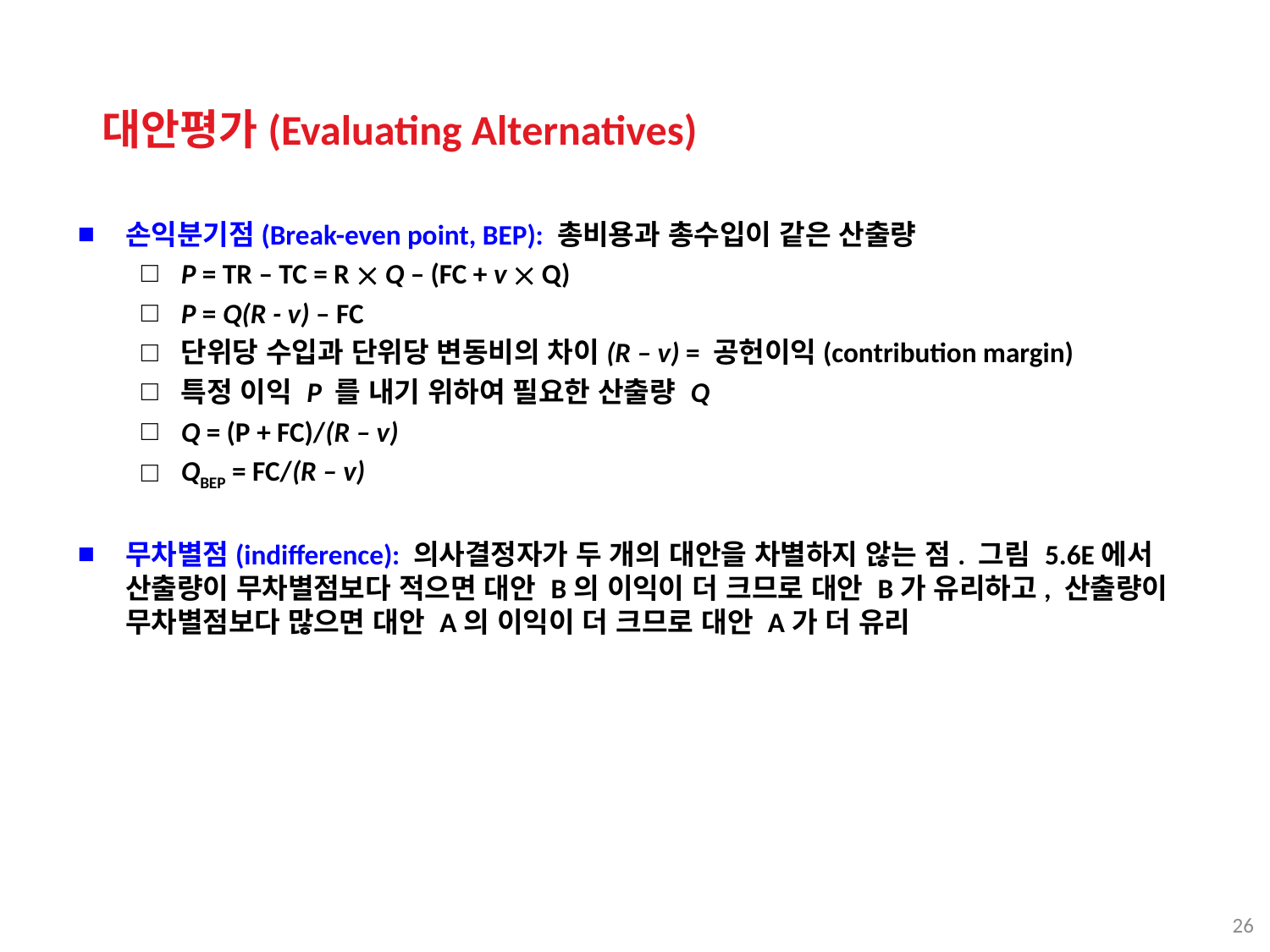

대안평가(Evaluating Alternatives)
손익분기점(Break-even point, BEP): 총비용과 총수입이 같은 산출량
P = TR – TC = R × Q – (FC + v × Q)
P = Q(R - v) – FC
단위당 수입과 단위당 변동비의 차이(R – v) = 공헌이익(contribution margin)
특정 이익 P 를 내기 위하여 필요한 산출량 Q
Q = (P + FC)/(R – v)
QBEP = FC/(R – v)

무차별점(indifference): 의사결정자가 두 개의 대안을 차별하지 않는 점. 그림 5.6E에서 산출량이 무차별점보다 적으면 대안 B의 이익이 더 크므로 대안 B가 유리하고, 산출량이 무차별점보다 많으면 대안 A의 이익이 더 크므로 대안 A가 더 유리

26